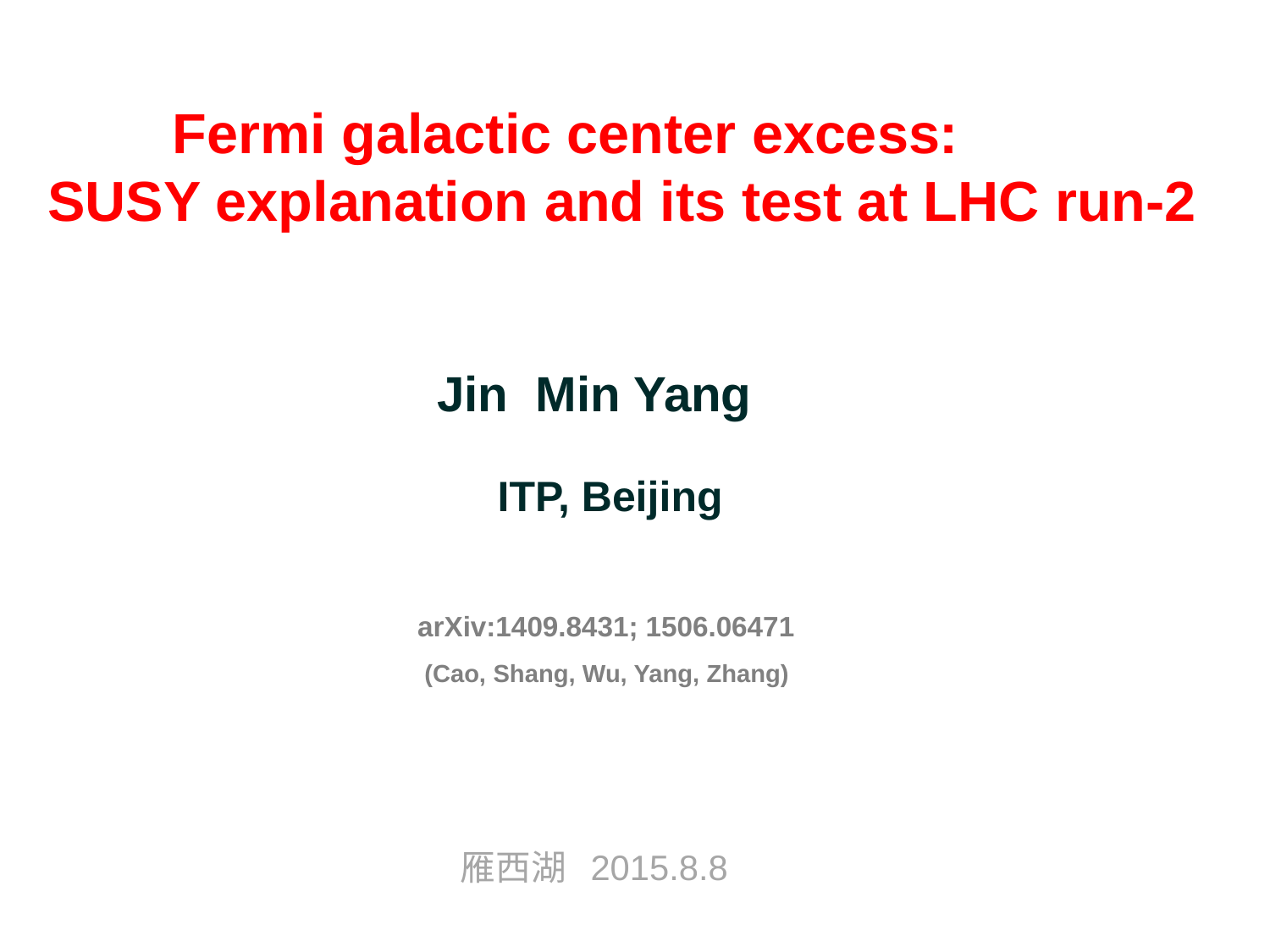

Fermi galactic center excess:
SUSY explanation and its test at LHC run-2
Jin  Min Yang
ITP, Beijing
arXiv:1409.8431; 1506.06471
 (Cao, Shang, Wu, Yang, Zhang)
雁西湖  2015.8.8